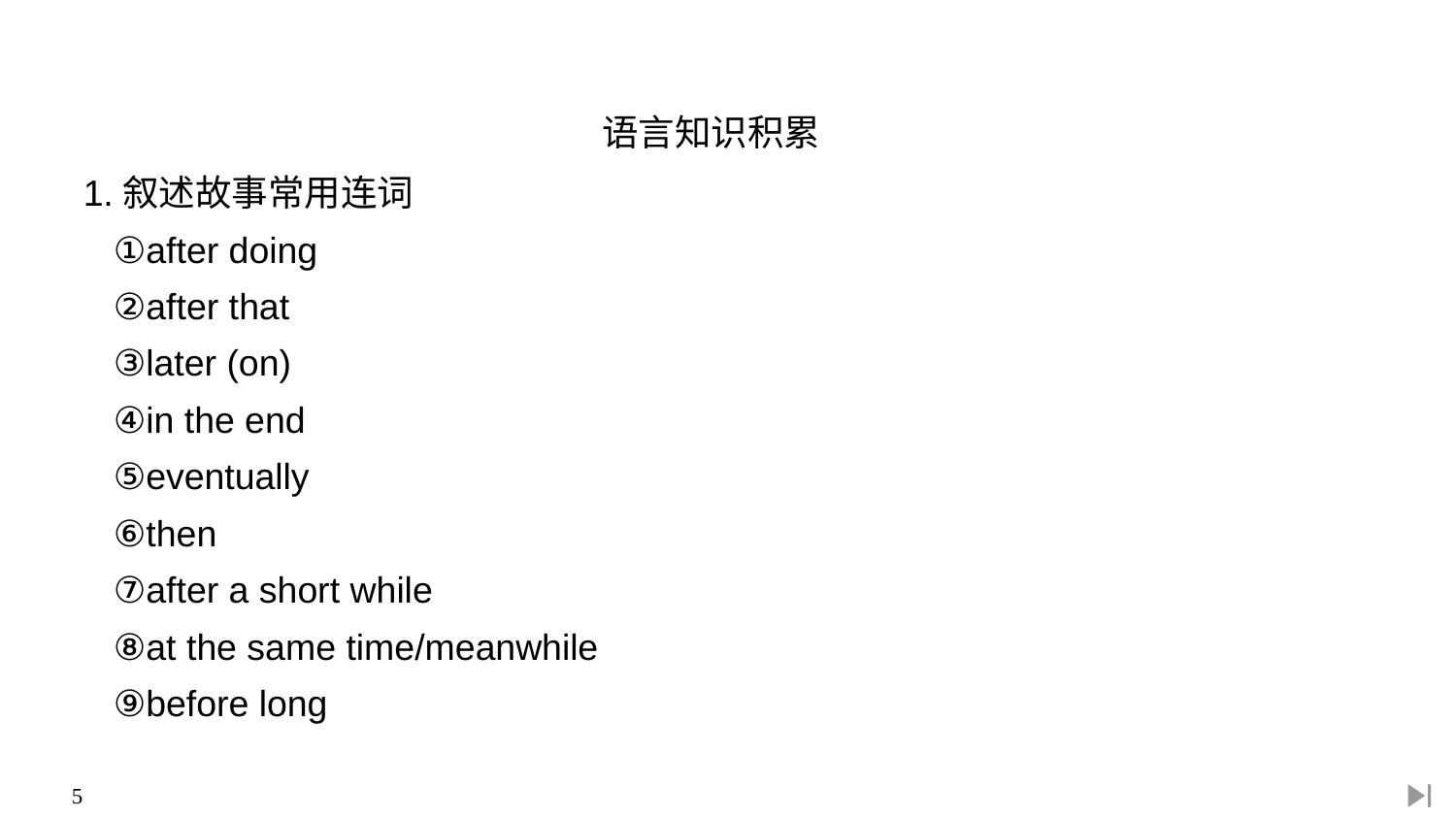

语言知识积累
1.叙述故事常用连词
①after doing
②after that
③later (on)
④in the end
⑤eventually
⑥then
⑦after a short while
⑧at the same time/meanwhile
⑨before long